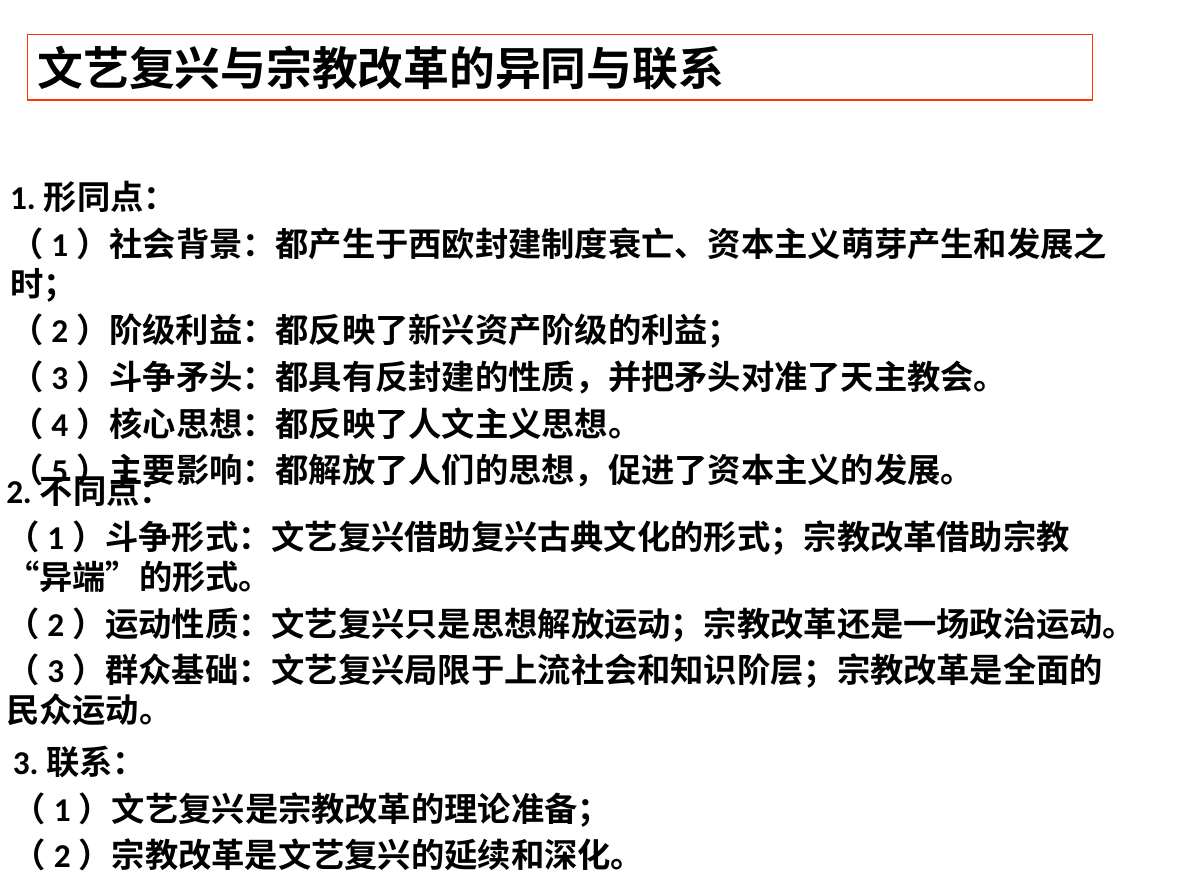

文艺复兴与宗教改革的异同与联系
1.形同点：
（1）社会背景：都产生于西欧封建制度衰亡、资本主义萌芽产生和发展之时；
（2）阶级利益：都反映了新兴资产阶级的利益；
（3）斗争矛头：都具有反封建的性质，并把矛头对准了天主教会。
（4）核心思想：都反映了人文主义思想。
（5）主要影响：都解放了人们的思想，促进了资本主义的发展。
2.不同点：
（1）斗争形式：文艺复兴借助复兴古典文化的形式；宗教改革借助宗教“异端”的形式。
（2）运动性质：文艺复兴只是思想解放运动；宗教改革还是一场政治运动。
（3）群众基础：文艺复兴局限于上流社会和知识阶层；宗教改革是全面的民众运动。
3.联系：
（1）文艺复兴是宗教改革的理论准备；
（2）宗教改革是文艺复兴的延续和深化。